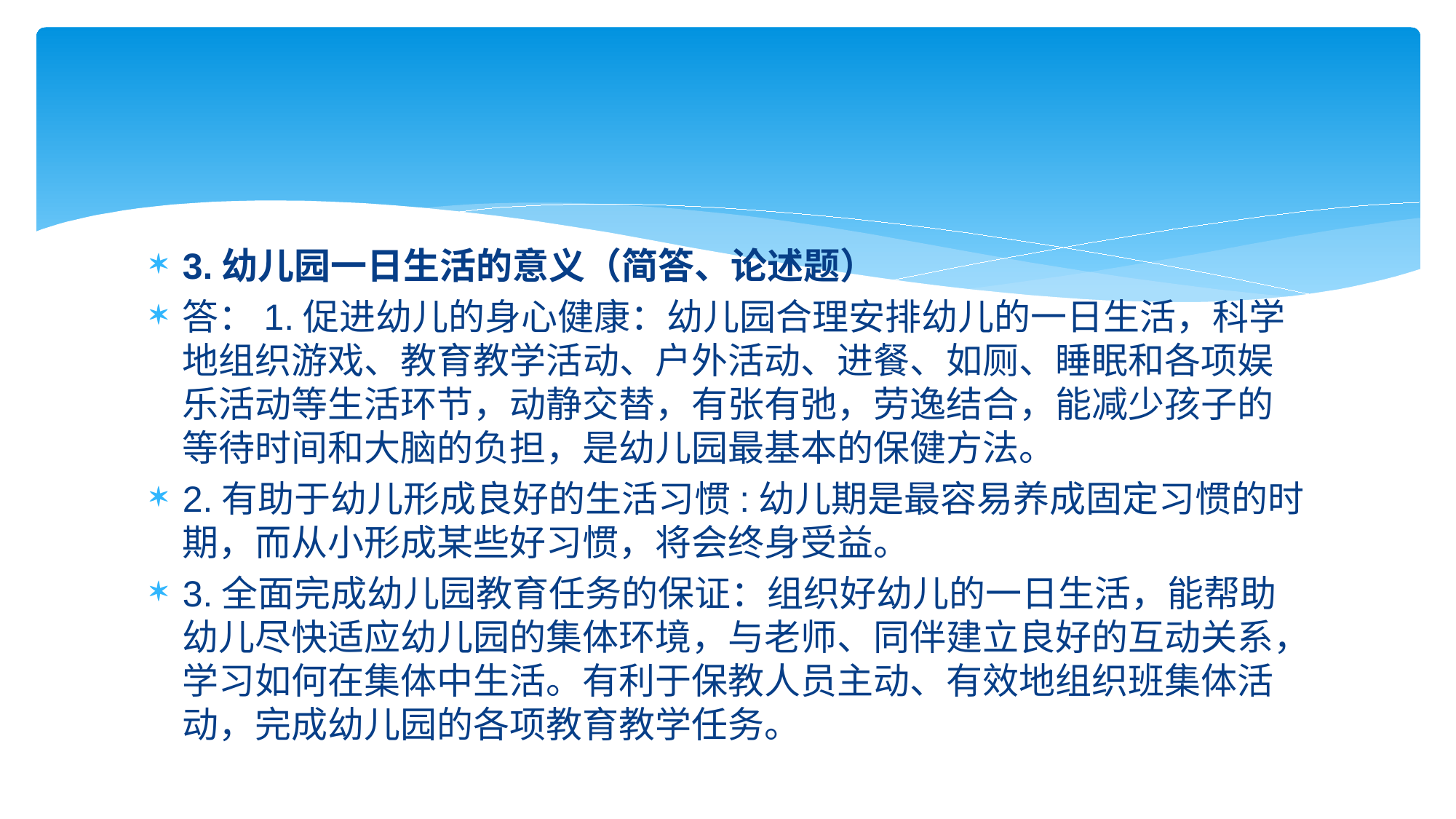

#
3.幼儿园一日生活的意义（简答、论述题）
答：1.促进幼儿的身心健康：幼儿园合理安排幼儿的一日生活，科学地组织游戏、教育教学活动、户外活动、进餐、如厕、睡眠和各项娱乐活动等生活环节，动静交替，有张有弛，劳逸结合，能减少孩子的等待时间和大脑的负担，是幼儿园最基本的保健方法。
2.有助于幼儿形成良好的生活习惯:幼儿期是最容易养成固定习惯的时期，而从小形成某些好习惯，将会终身受益。
3.全面完成幼儿园教育任务的保证：组织好幼儿的一日生活，能帮助幼儿尽快适应幼儿园的集体环境，与老师、同伴建立良好的互动关系，学习如何在集体中生活。有利于保教人员主动、有效地组织班集体活动，完成幼儿园的各项教育教学任务。